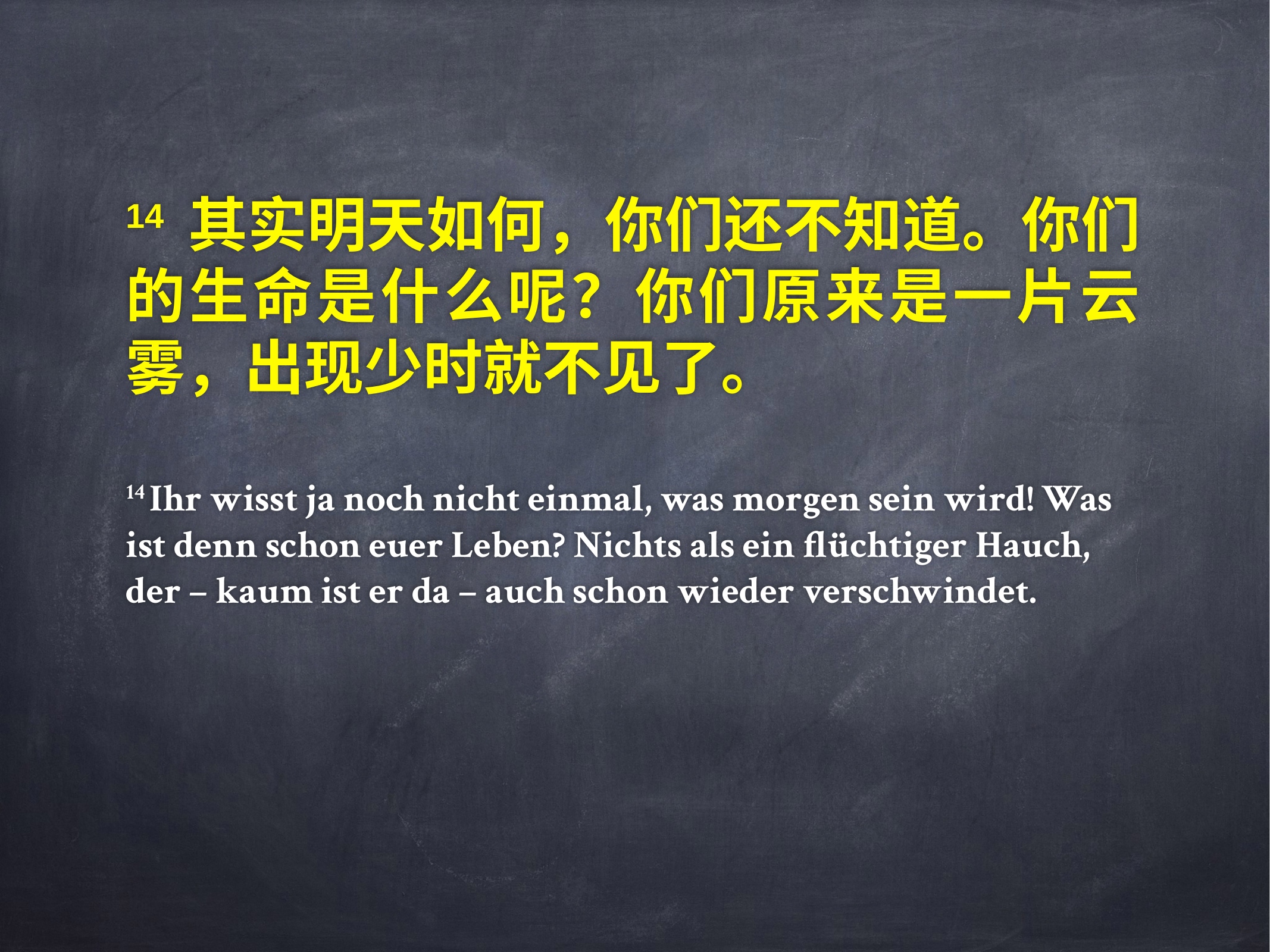

# 14 其实明天如何，你们还不知道。你们的生命是什么呢？你们原来是一片云雾，出现少时就不见了。

14 Ihr wisst ja noch nicht einmal, was morgen sein wird! Was ist denn schon euer Leben? Nichts als ein flüchtiger Hauch, der – kaum ist er da – auch schon wieder verschwindet.